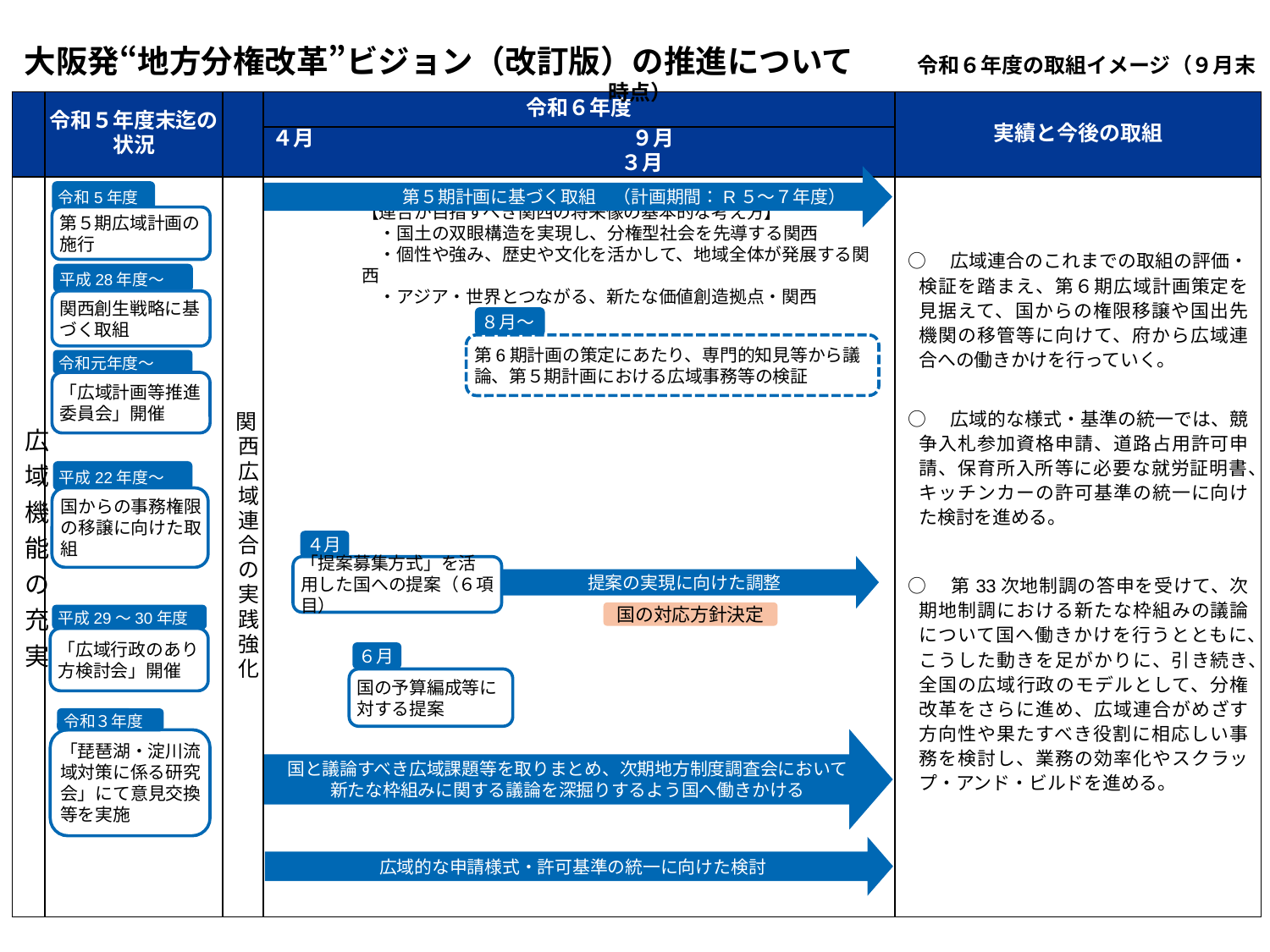

大阪発“地方分権改革”ビジョン（改訂版）の推進について　　令和６年度の取組イメージ（９月末時点）
|  | 令和５年度末迄の 状況 |  | 令和６年度 | 実績と今後の取組 |
| --- | --- | --- | --- | --- |
|  |  |  | ４月　　　　　　　　　　　　　　　９月　　　　　　　　　　　　　　　　３月 |  |
| 広域機能の充実 |  | 関西広域連合の実践強化 |  | ○　広域連合のこれまでの取組の評価・検証を踏まえ、第６期広域計画策定を見据えて、国からの権限移譲や国出先機関の移管等に向けて、府から広域連合への働きかけを行っていく。 ○　広域的な様式・基準の統一では、競争入札参加資格申請、道路占用許可申請、保育所入所等に必要な就労証明書、キッチンカーの許可基準の統一に向けた検討を進める。 ○　第33次地制調の答申を受けて、次期地制調における新たな枠組みの議論について国へ働きかけを行うとともに、こうした動きを足がかりに、引き続き、全国の広域行政のモデルとして、分権改革をさらに進め、広域連合がめざす方向性や果たすべき役割に相応しい事務を検討し、業務の効率化やスクラップ・アンド・ビルドを進める。 |
　　　　　　第５期計画に基づく取組　（計画期間：R５～７年度）
【連合が目指すべき関西の将来像の基本的な考え方】
　・国土の双眼構造を実現し、分権型社会を先導する関西
　・個性や強み、歴史や文化を活かして、地域全体が発展する関西
　・アジア・世界とつながる、新たな価値創造拠点・関西
４月
「提案募集方式」を活用した国への提案（６項目）
提案の実現に向けた調整
６月
国の予算編成等に対する提案
令和３年度
国の対応方針決定
令和5年度
第５期広域計画の施行
平成28年度～
関西創生戦略に基づく取組
令和元年度～
「広域計画等推進委員会」開催
平成22年度～
国からの事務権限の移譲に向けた取組
平成29～30年度
「広域行政のあり方検討会」開催
「琵琶湖・淀川流域対策に係る研究会」にて意見交換等を実施
８月～
第6期計画の策定にあたり、専門的知見等から議論、第５期計画における広域事務等の検証
国と議論すべき広域課題等を取りまとめ、次期地方制度調査会において
新たな枠組みに関する議論を深掘りするよう国へ働きかける
広域的な申請様式・許可基準の統一に向けた検討